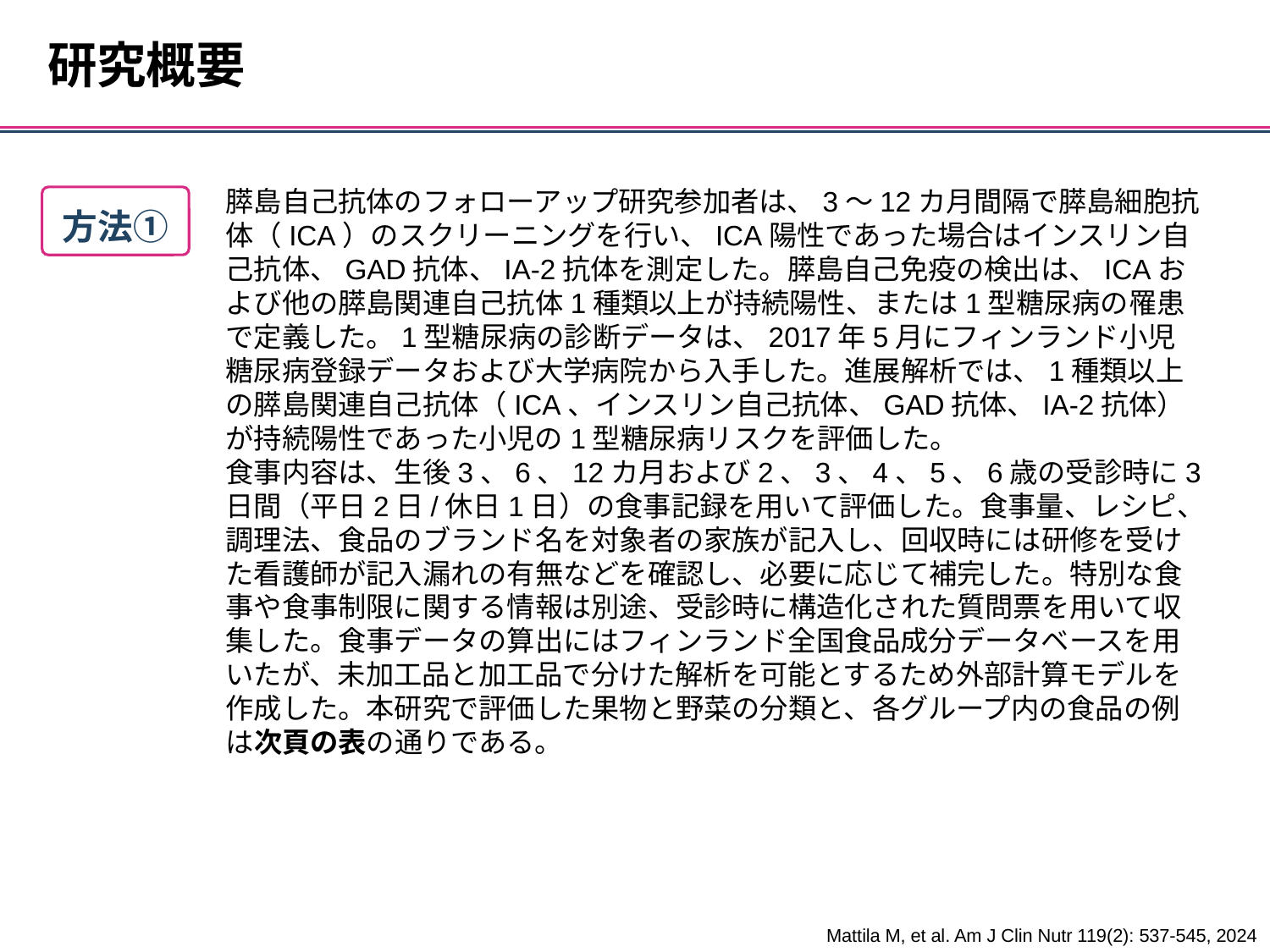

研究概要
膵島自己抗体のフォローアップ研究参加者は、3～12カ月間隔で膵島細胞抗体（ICA）のスクリーニングを行い、ICA陽性であった場合はインスリン自己抗体、GAD抗体、IA-2抗体を測定した。膵島自己免疫の検出は、ICAおよび他の膵島関連自己抗体1種類以上が持続陽性、または1型糖尿病の罹患で定義した。1型糖尿病の診断データは、2017年5月にフィンランド小児糖尿病登録データおよび大学病院から入手した。進展解析では、1種類以上の膵島関連自己抗体（ICA、インスリン自己抗体、GAD抗体、IA-2抗体）が持続陽性であった小児の1型糖尿病リスクを評価した。
食事内容は、生後3、6、12カ月および2、3、4、5、6歳の受診時に3日間（平日2日/休日1日）の食事記録を用いて評価した。食事量、レシピ、調理法、食品のブランド名を対象者の家族が記入し、回収時には研修を受けた看護師が記入漏れの有無などを確認し、必要に応じて補完した。特別な食事や食事制限に関する情報は別途、受診時に構造化された質問票を用いて収集した。食事データの算出にはフィンランド全国食品成分データベースを用いたが、未加工品と加工品で分けた解析を可能とするため外部計算モデルを作成した。本研究で評価した果物と野菜の分類と、各グループ内の食品の例は次頁の表の通りである。

方法①
Mattila M, et al. Am J Clin Nutr 119(2): 537-545, 2024